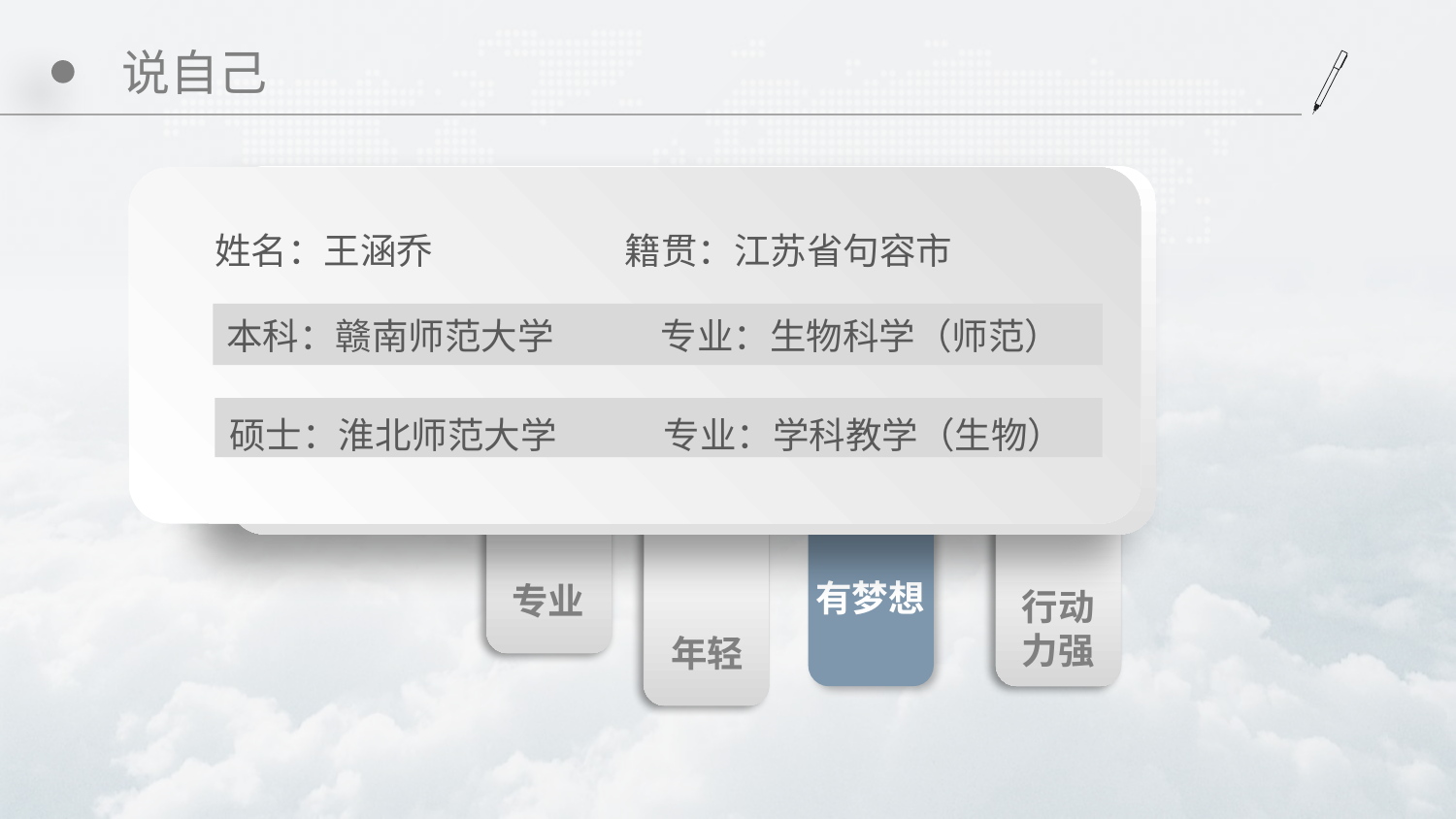

# 说自己

姓名：王涵乔                           籍贯：江苏省句容市
本科：赣南师范大学             专业：生物科学（师范）

硕士：淮北师范大学             专业：学科教学（生物）

专业

行动
力强

有梦想

年轻